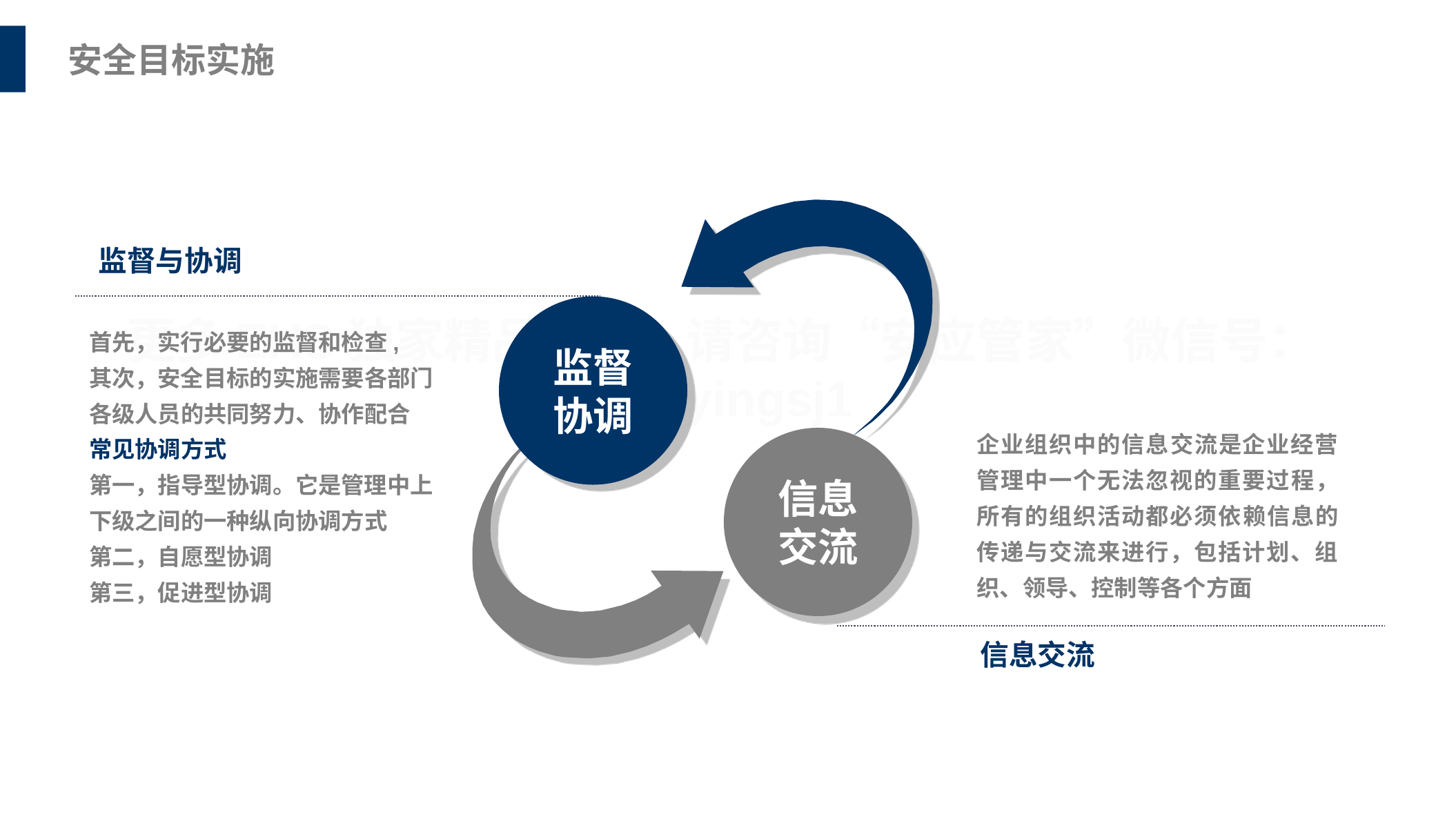

安全目标实施

监督与协调
监督协调
首先，实行必要的监督和检查,
其次，安全目标的实施需要各部门各级人员的共同努力、协作配合
常见协调方式
第一，指导型协调。它是管理中上下级之间的一种纵向协调方式
第二，自愿型协调
第三，促进型协调

企业组织中的信息交流是企业经营管理中一个无法忽视的重要过程，所有的组织活动都必须依赖信息的传递与交流来进行，包括计划、组织、领导、控制等各个方面
信息交流

信息交流